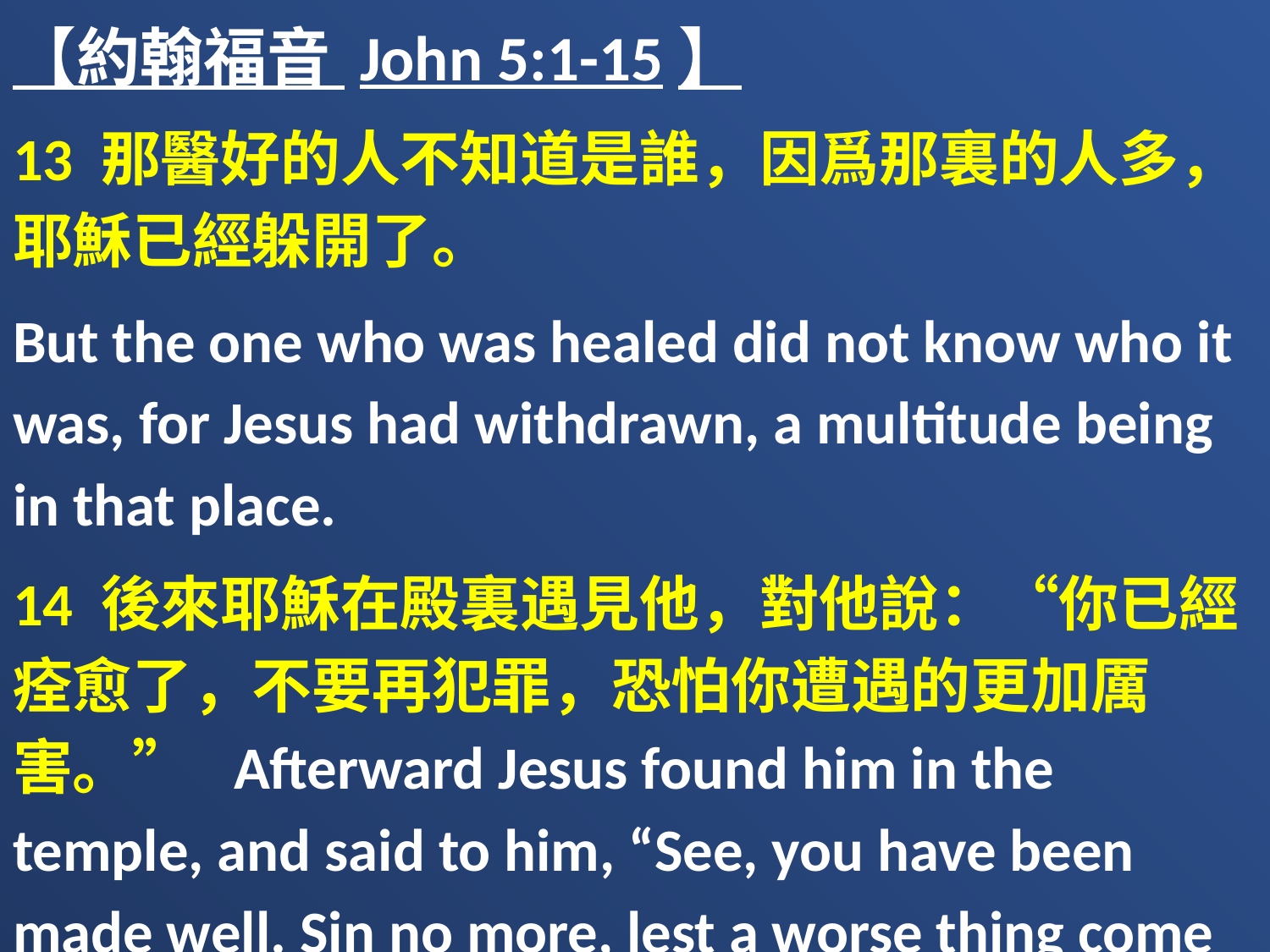

【約翰福音 John 5:1-15】
13 那醫好的人不知道是誰，因爲那裏的人多，耶穌已經躲開了。
But the one who was healed did not know who it was, for Jesus had withdrawn, a multitude being in that place.
14 後來耶穌在殿裏遇見他，對他說：“你已經痊愈了，不要再犯罪，恐怕你遭遇的更加厲害。”  Afterward Jesus found him in the temple, and said to him, “See, you have been made well. Sin no more, lest a worse thing come upon you.”